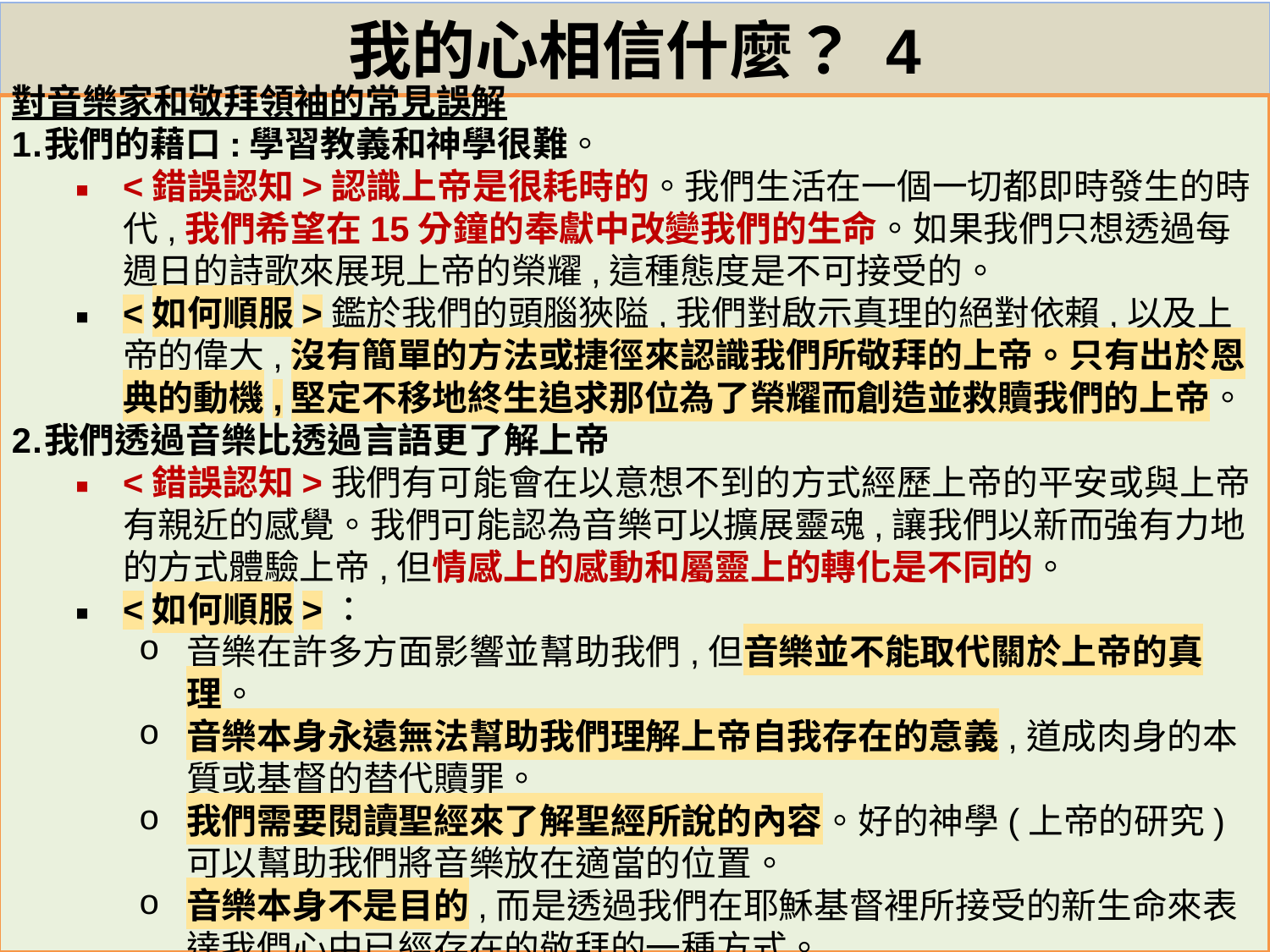

# 我的心相信什麼？ 4
對音樂家和敬拜領袖的常見誤解
我們的藉口:學習教義和神學很難。
<錯誤認知>認識上帝是很耗時的。我們生活在一個一切都即時發生的時代,我們希望在15分鐘的奉獻中改變我們的生命。如果我們只想透過每週日的詩歌來展現上帝的榮耀,這種態度是不可接受的。
<如何順服>鑑於我們的頭腦狹隘,我們對啟示真理的絕對依賴,以及上帝的偉大,沒有簡單的方法或捷徑來認識我們所敬拜的上帝。只有出於恩典的動機,堅定不移地終生追求那位為了榮耀而創造並救贖我們的上帝。
我們透過音樂比透過言語更了解上帝
<錯誤認知>我們有可能會在以意想不到的方式經歷上帝的平安或與上帝有親近的感覺。我們可能認為音樂可以擴展靈魂,讓我們以新而強有力地的方式體驗上帝,但情感上的感動和屬靈上的轉化是不同的。
<如何順服>：
音樂在許多方面影響並幫助我們,但音樂並不能取代關於上帝的真理。
音樂本身永遠無法幫助我們理解上帝自我存在的意義,道成肉身的本質或基督的替代贖罪。
我們需要閱讀聖經來了解聖經所說的內容。好的神學(上帝的研究)可以幫助我們將音樂放在適當的位置。
音樂本身不是目的,而是透過我們在耶穌基督裡所接受的新生命來表達我們心中已經存在的敬拜的一種方式。